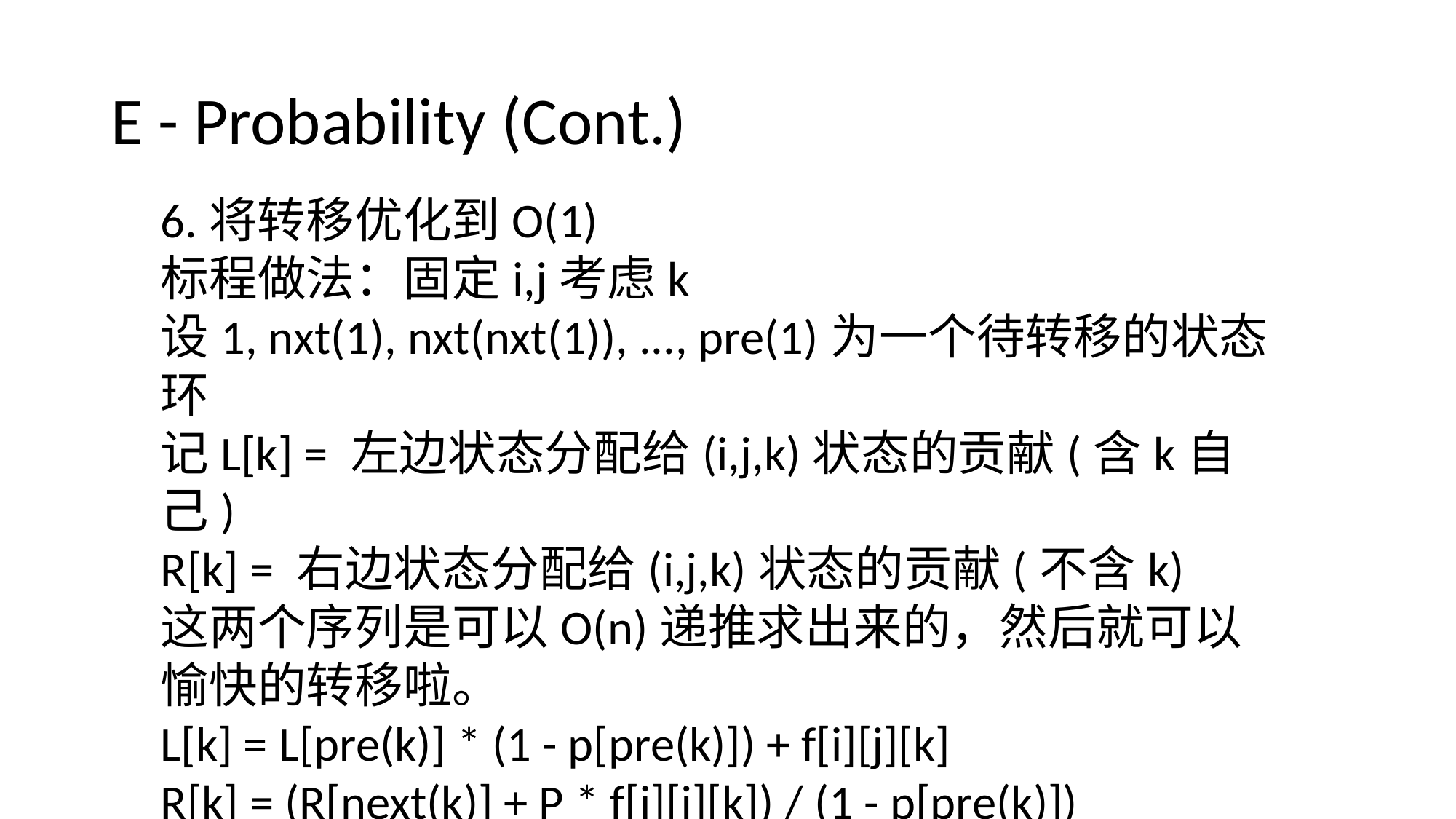

# E - Probability (Cont.)
6.将转移优化到O(1)
标程做法：固定i,j考虑k
设1, nxt(1), nxt(nxt(1)), ..., pre(1)为一个待转移的状态环
记L[k] = 左边状态分配给(i,j,k)状态的贡献(含k自己)
R[k] = 右边状态分配给(i,j,k)状态的贡献(不含k)
这两个序列是可以O(n)递推求出来的，然后就可以愉快的转移啦。
L[k] = L[pre(k)] * (1 - p[pre(k)]) + f[i][j][k]
R[k] = (R[next(k)] + P * f[i][j][k]) / (1 - p[pre(k)])